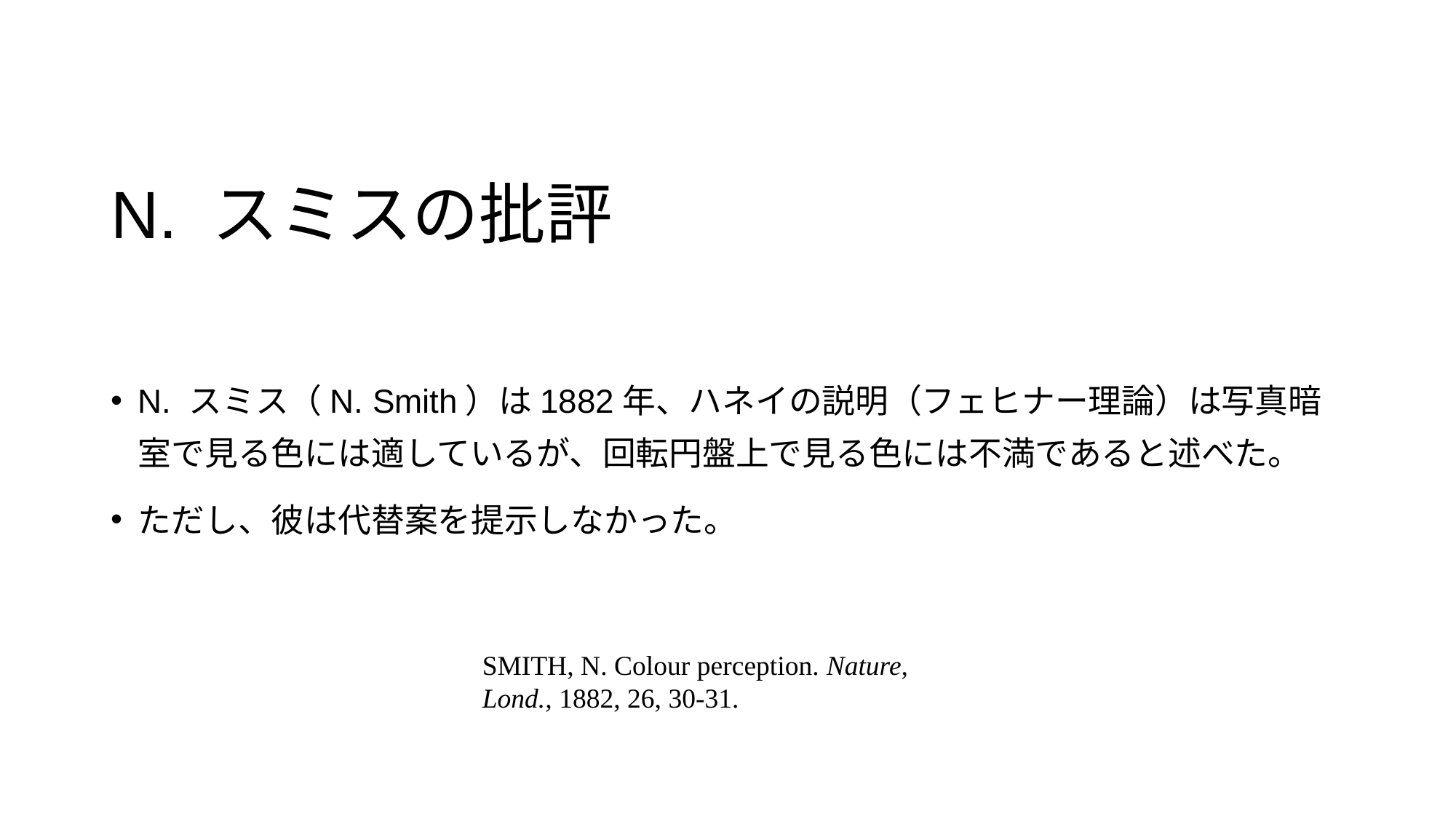

# N. スミスの批評
N. スミス（N. Smith）は1882年、ハネイの説明（フェヒナー理論）は写真暗室で見る色には適しているが、回転円盤上で見る色には不満であると述べた。
ただし、彼は代替案を提示しなかった。
SMITH, N. Colour perception. Nature,
Lond., 1882, 26, 30-31.